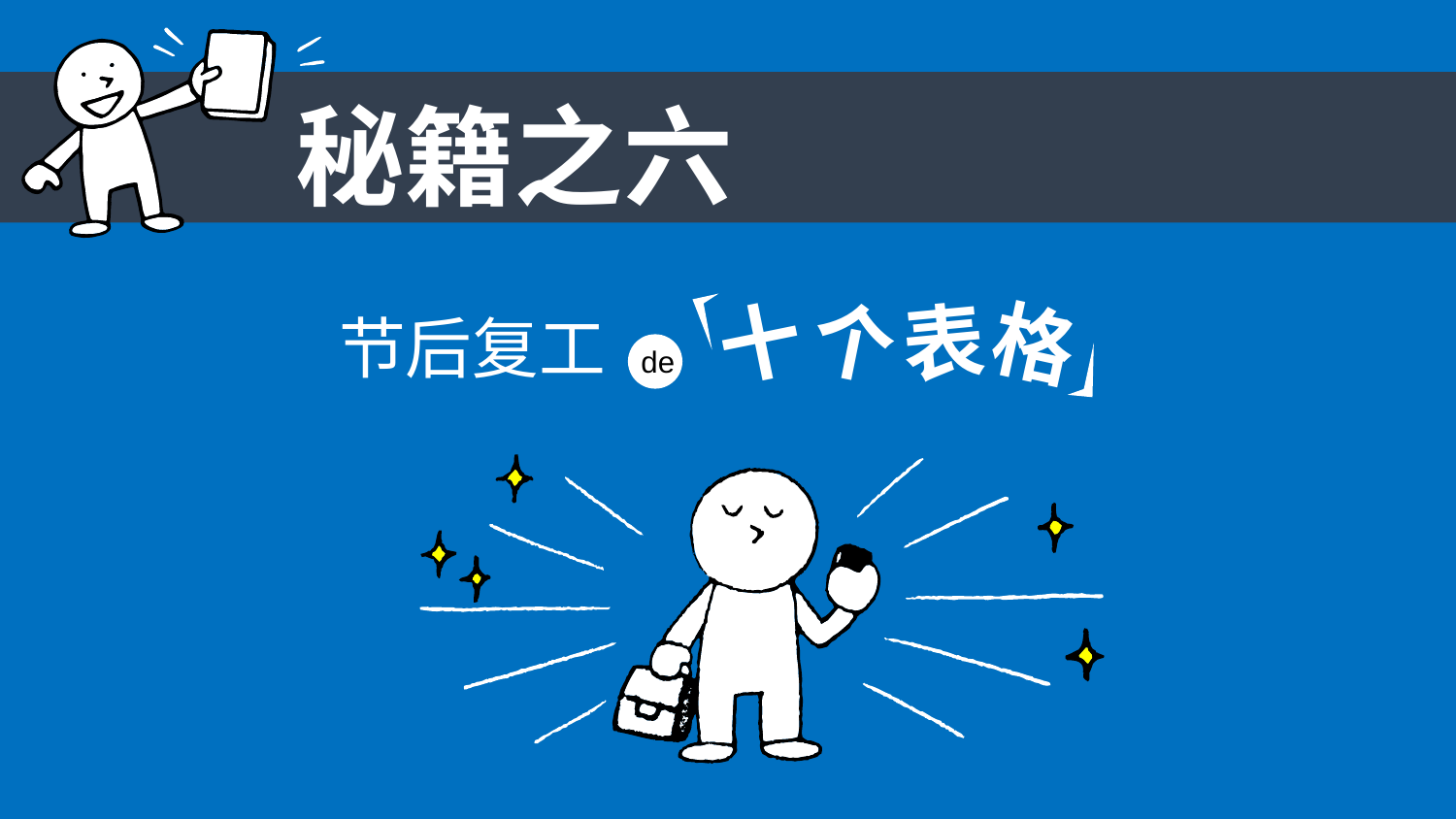

秘籍之六
表
个
十
格
节后复工

de